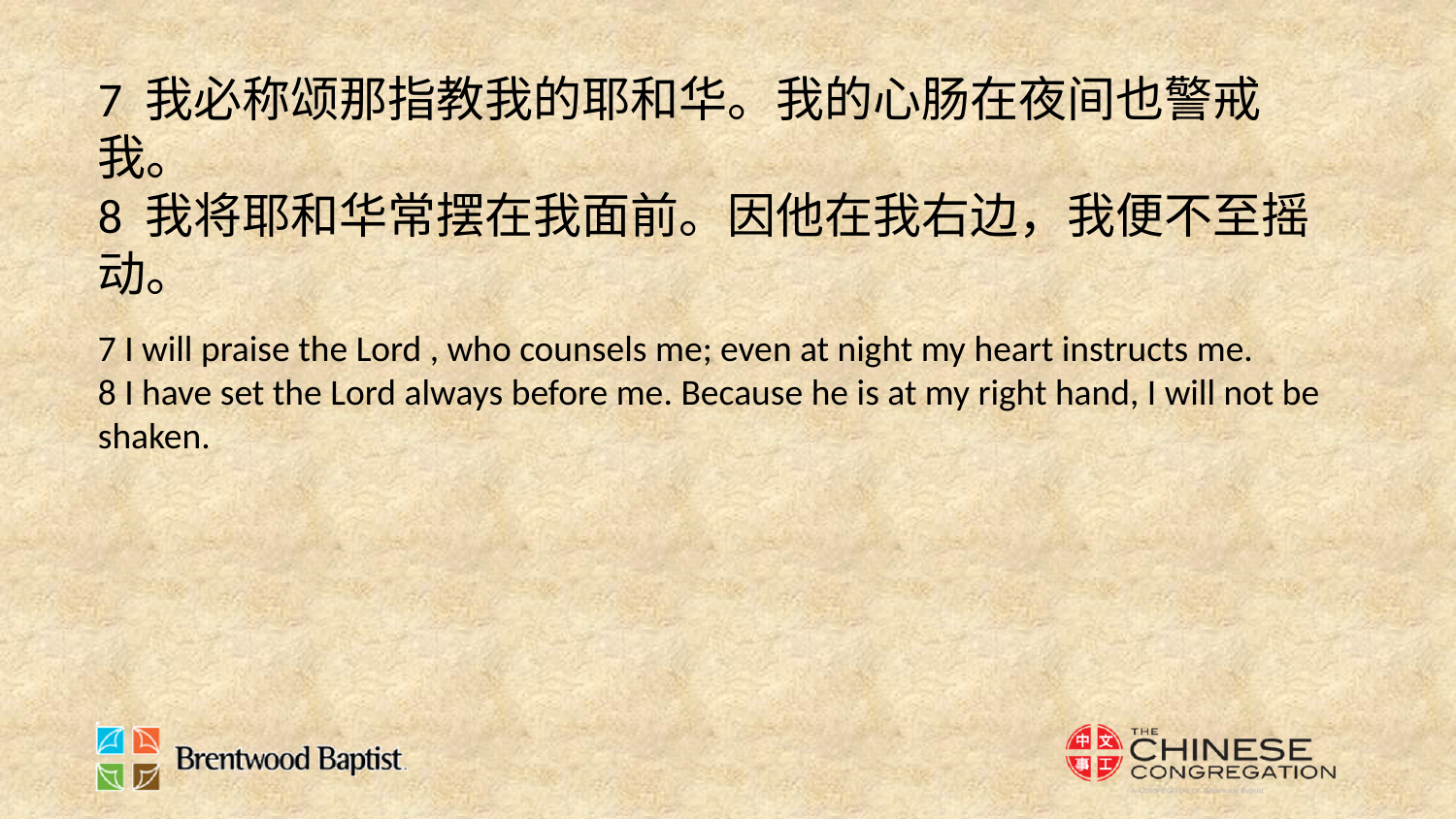

7 我必称颂那指教我的耶和华。我的心肠在夜间也警戒我。
8 我将耶和华常摆在我面前。因他在我右边，我便不至摇动。

7 I will praise the Lord , who counsels me; even at night my heart instructs me.
8 I have set the Lord always before me. Because he is at my right hand, I will not be shaken.